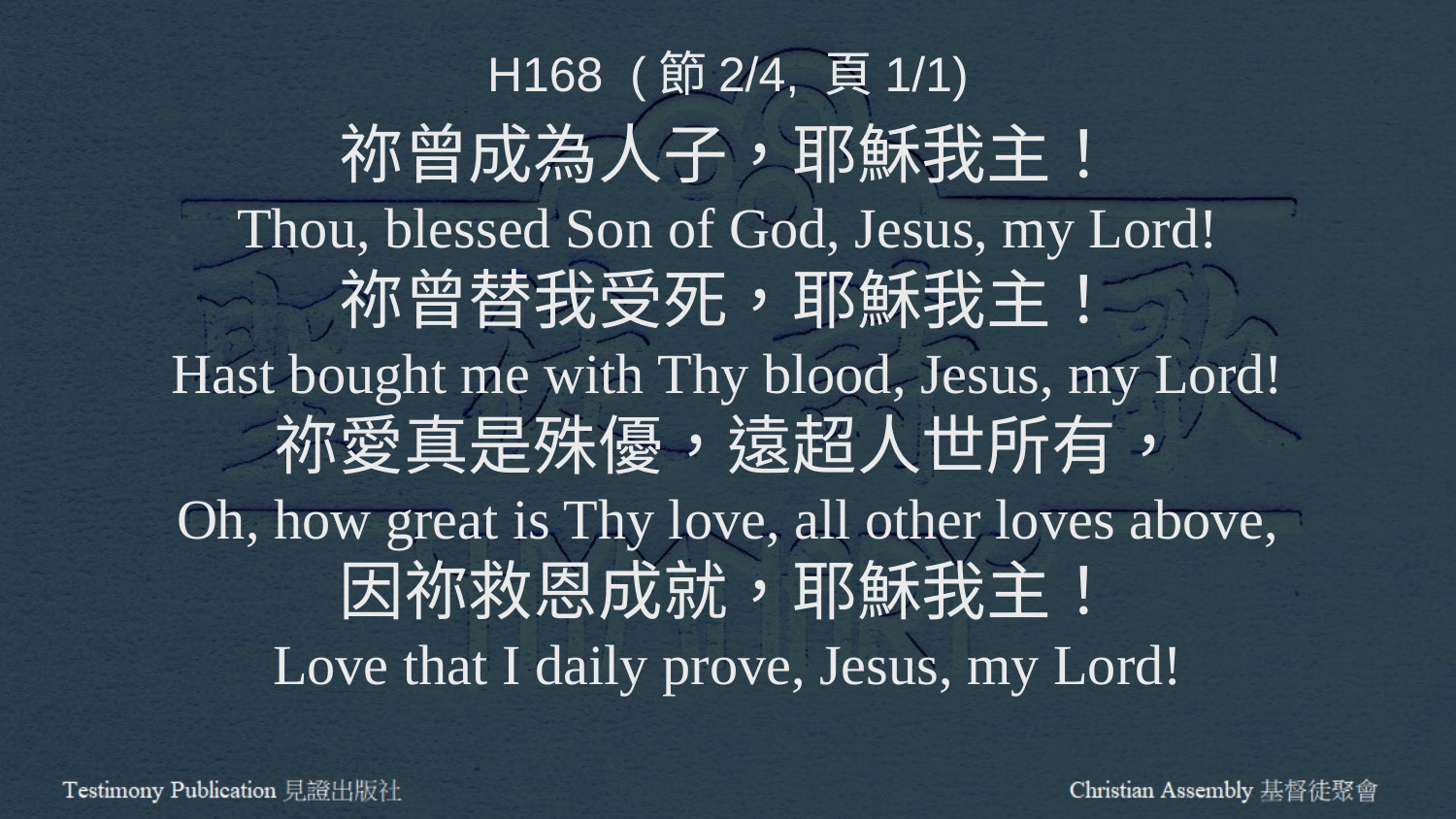

H168  (節2/4, 頁1/1)
祢曾成為人子，耶穌我主！
Thou, blessed Son of God, Jesus, my Lord!
祢曾替我受死，耶穌我主！
Hast bought me with Thy blood, Jesus, my Lord!
祢愛真是殊優，遠超人世所有，
Oh, how great is Thy love, all other loves above,
因祢救恩成就，耶穌我主！
Love that I daily prove, Jesus, my Lord!